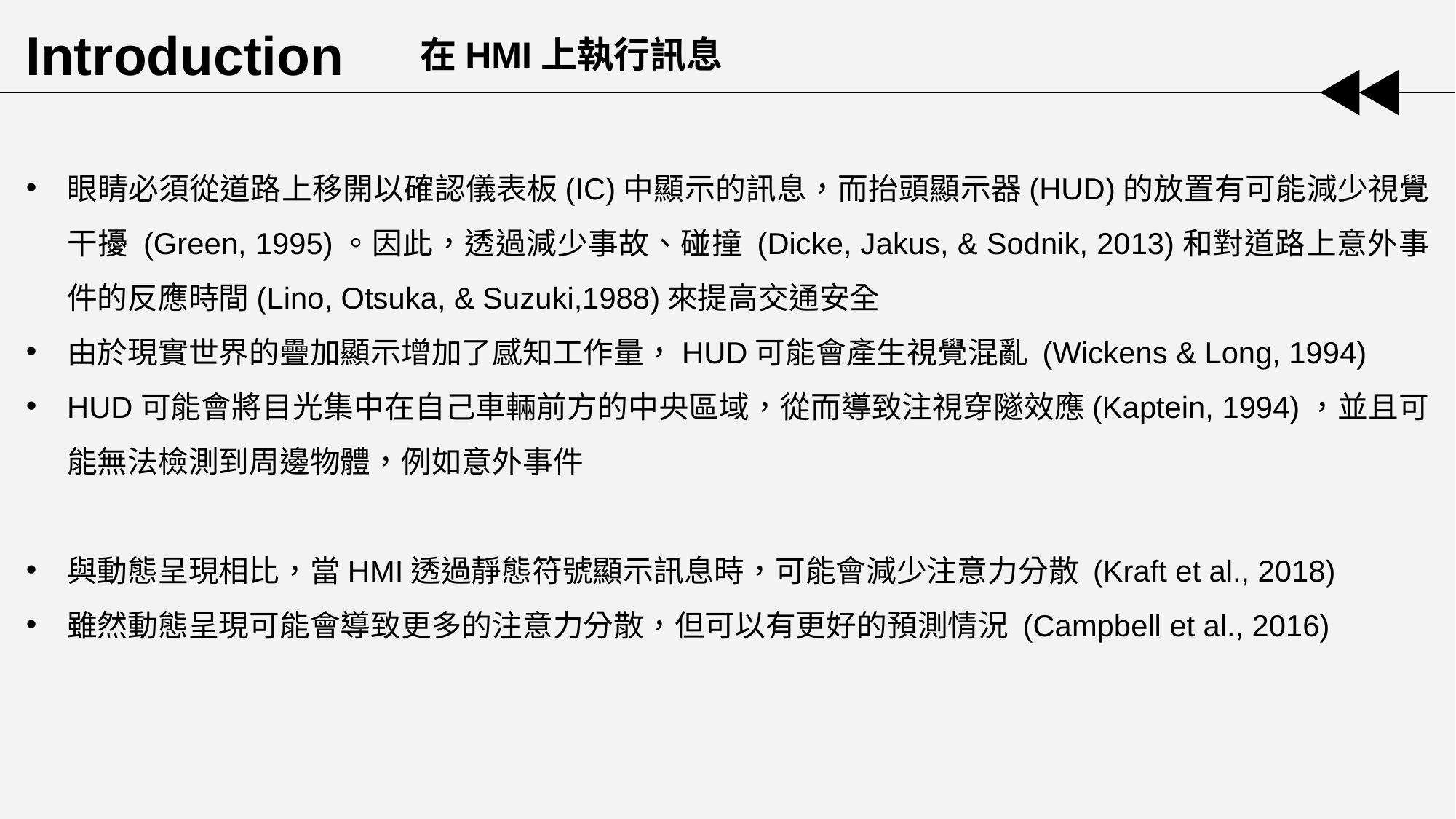

Introduction
在HMI上執行訊息

眼睛必須從道路上移開以確認儀表板(IC)中顯示的訊息，而抬頭顯示器(HUD)的放置有可能減少視覺干擾 (Green, 1995)。因此，透過減少事故、碰撞 (Dicke, Jakus, & Sodnik, 2013)和對道路上意外事件的反應時間(Lino, Otsuka, & Suzuki,1988)來提高交通安全
由於現實世界的疊加顯示增加了感知工作量，HUD可能會產生視覺混亂 (Wickens & Long, 1994)
HUD可能會將目光集中在自己車輛前方的中央區域，從而導致注視穿隧效應(Kaptein, 1994)，並且可能無法檢測到周邊物體，例如意外事件

與動態呈現相比，當HMI透過靜態符號顯示訊息時，可能會減少注意力分散 (Kraft et al., 2018)
雖然動態呈現可能會導致更多的注意力分散，但可以有更好的預測情況 (Campbell et al., 2016)